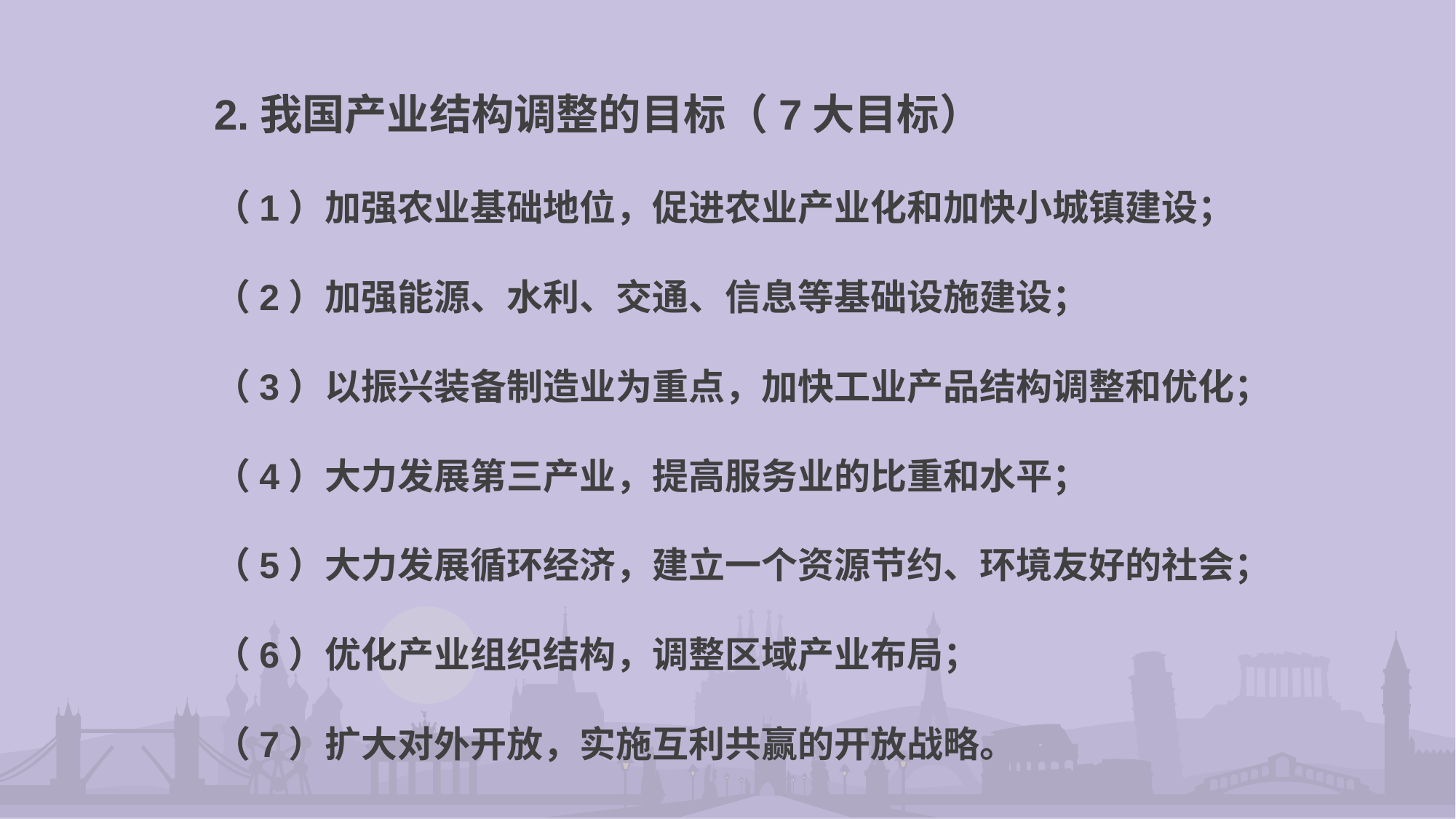

2.我国产业结构调整的目标（7大目标）
（1）加强农业基础地位，促进农业产业化和加快小城镇建设；
（2）加强能源、水利、交通、信息等基础设施建设；
（3）以振兴装备制造业为重点，加快工业产品结构调整和优化；
（4）大力发展第三产业，提高服务业的比重和水平；
（5）大力发展循环经济，建立一个资源节约、环境友好的社会；
（6）优化产业组织结构，调整区域产业布局；
（7）扩大对外开放，实施互利共赢的开放战略。